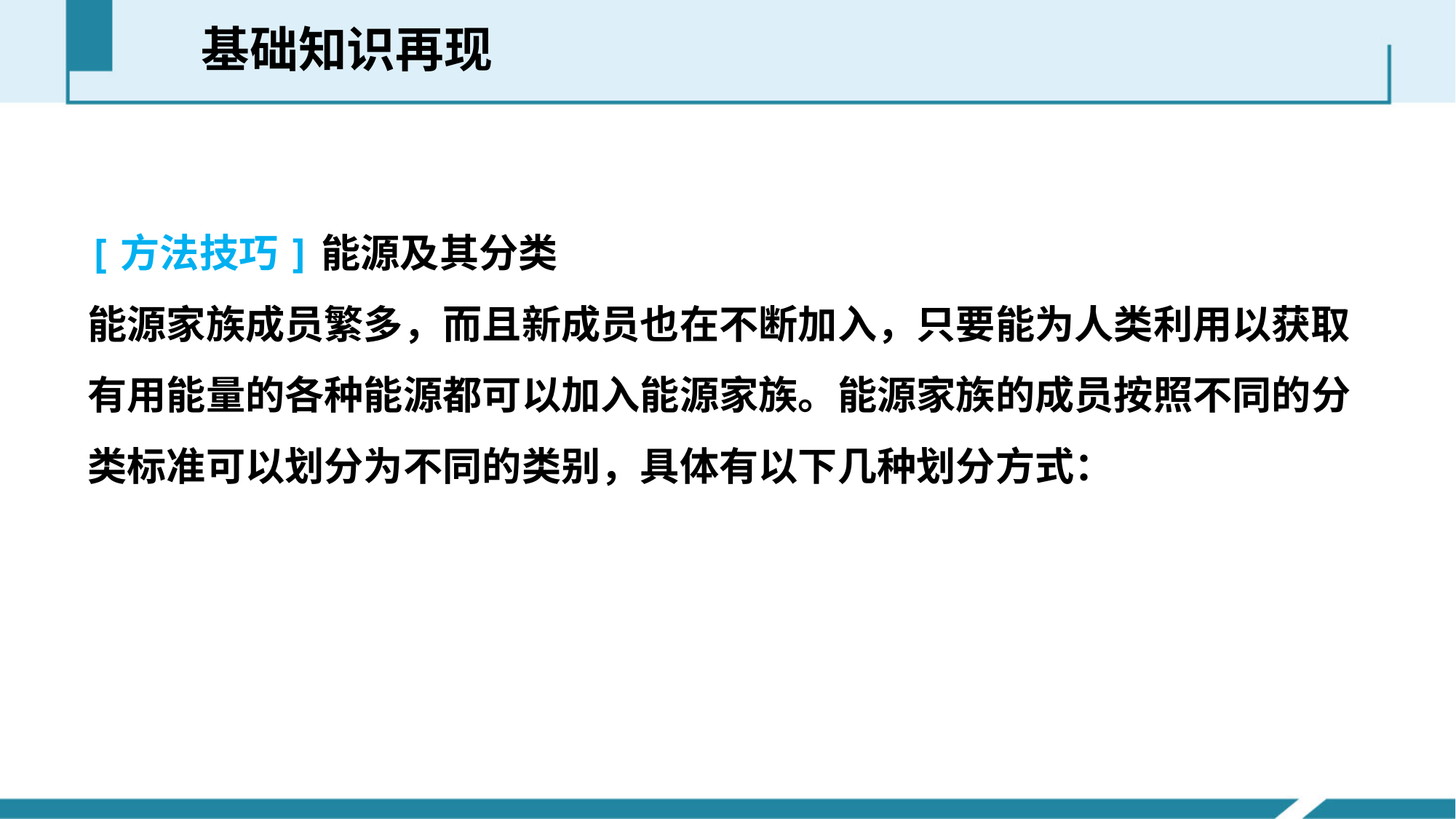

基础知识再现
[方法技巧]能源及其分类
能源家族成员繁多，而且新成员也在不断加入，只要能为人类利用以获取有用能量的各种能源都可以加入能源家族。能源家族的成员按照不同的分类标准可以划分为不同的类别，具体有以下几种划分方式：